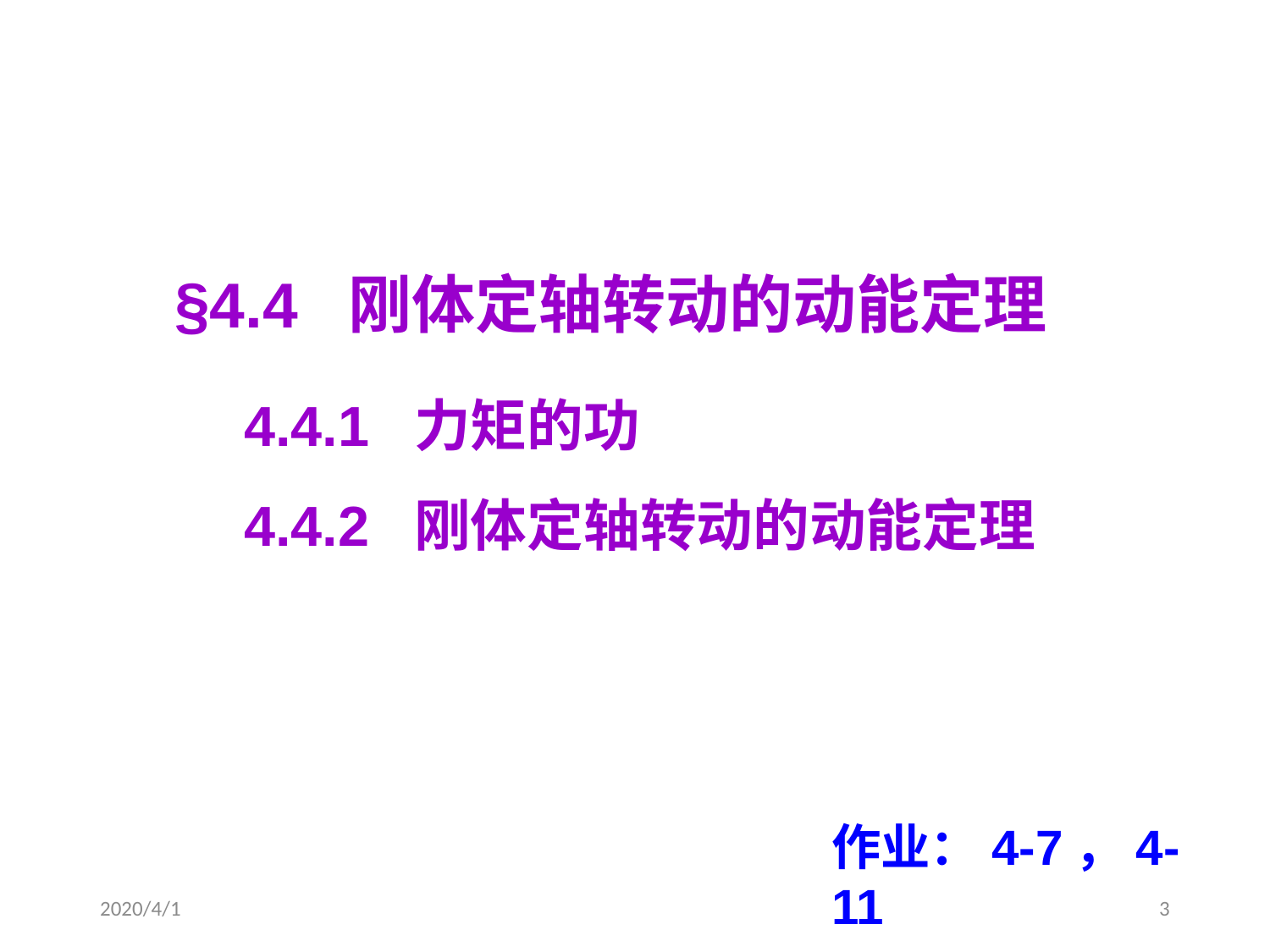

§4.4  刚体定轴转动的动能定理
4.4.1  力矩的功
4.4.2  刚体定轴转动的动能定理
作业：4-7，4-11
2020/4/1
3